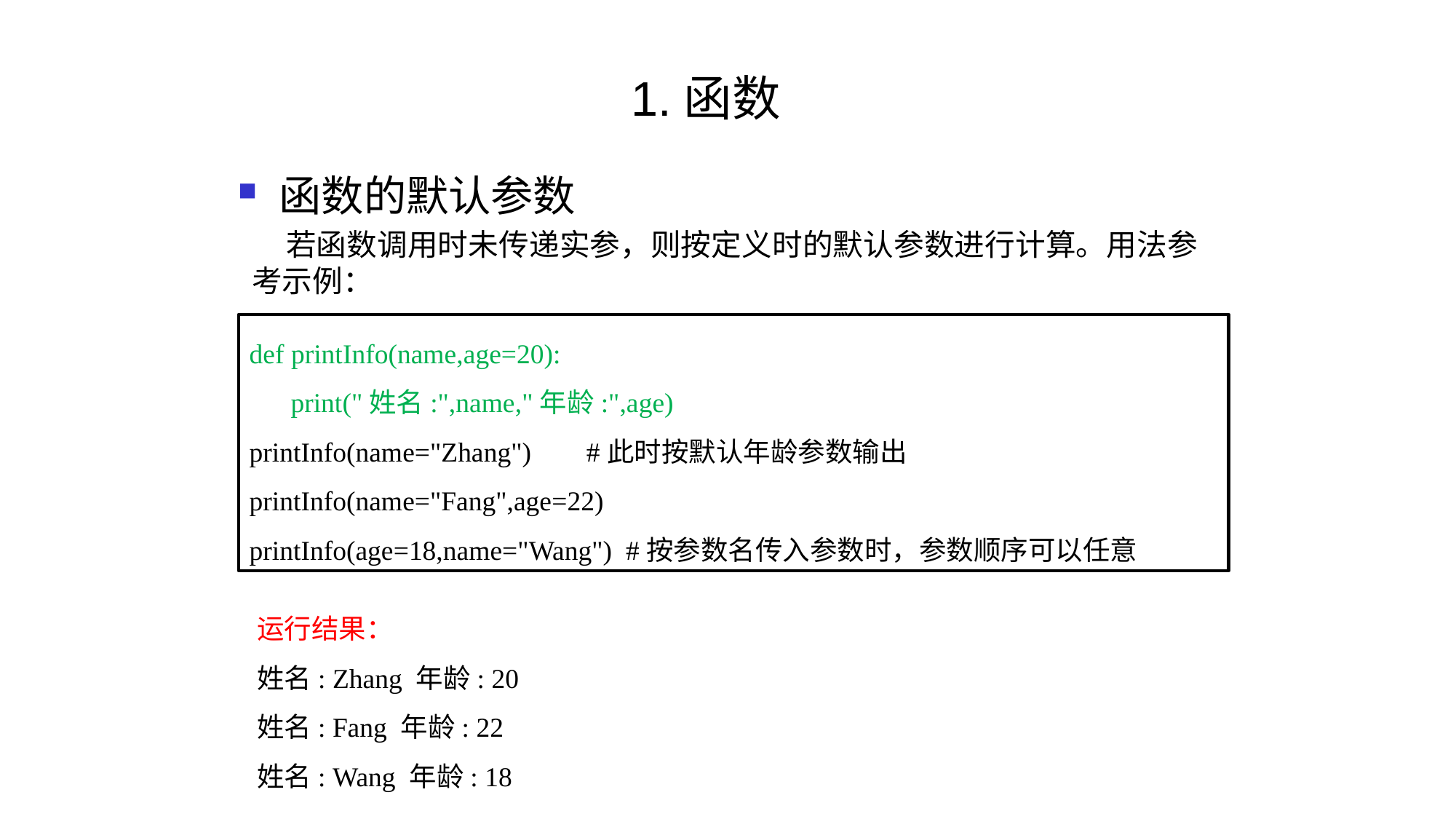

# 1.函数
函数的默认参数
    若函数调用时未传递实参，则按定义时的默认参数进行计算。用法参考示例：
def printInfo(name,age=20):
      print("姓名:",name,"年龄:",age)
printInfo(name="Zhang")        #此时按默认年龄参数输出
printInfo(name="Fang",age=22)
printInfo(age=18,name="Wang")  #按参数名传入参数时，参数顺序可以任意
运行结果：
姓名: Zhang 年龄: 20
姓名: Fang 年龄: 22
姓名: Wang 年龄: 18